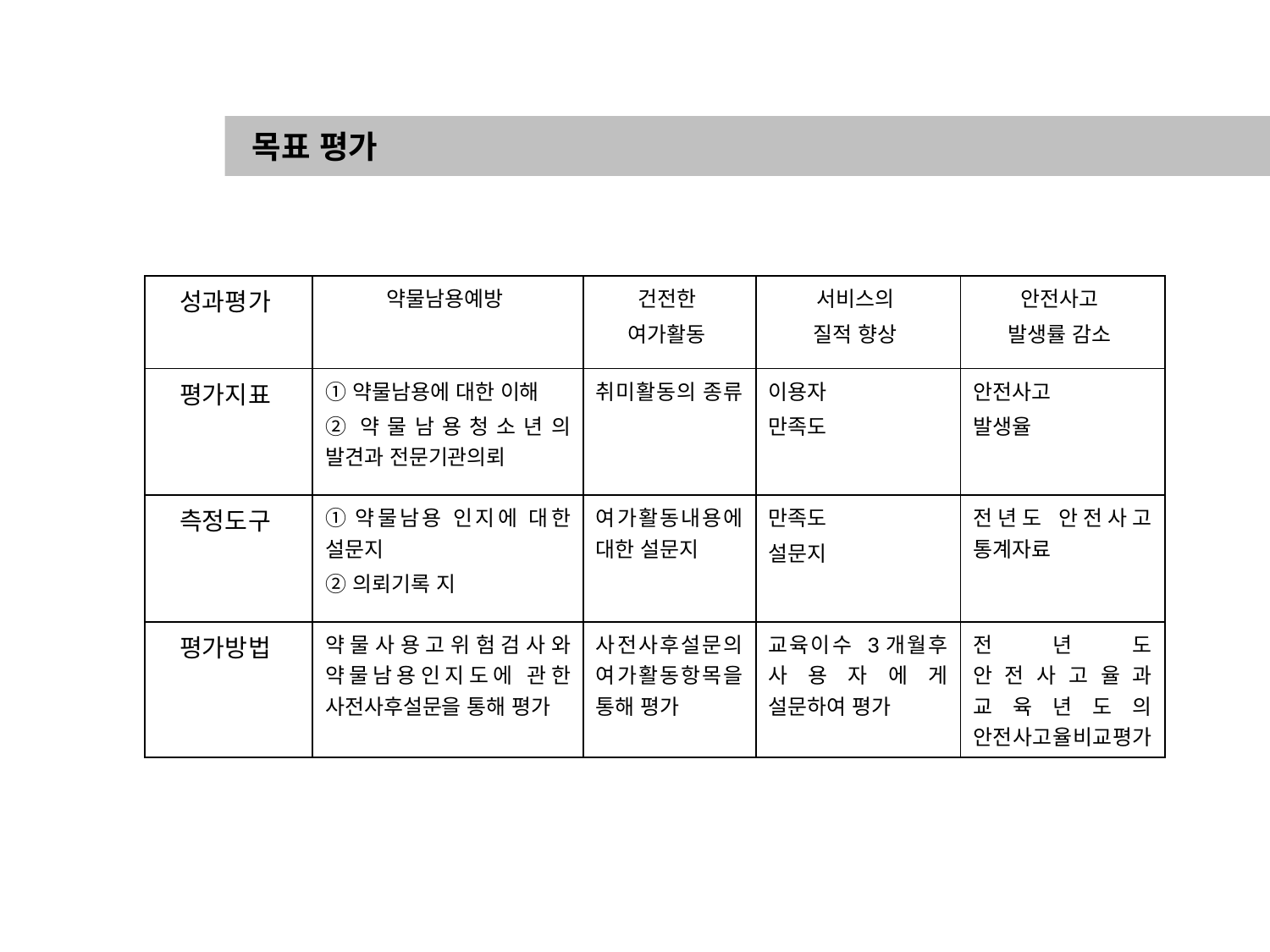

목표 평가
| 성과평가 | 약물남용예방 | 건전한 여가활동 | 서비스의 질적 향상 | 안전사고 발생률 감소 |
| --- | --- | --- | --- | --- |
| 평가지표 | ①약물남용에 대한 이해 ②약물남용청소년의 발견과 전문기관의뢰 | 취미활동의 종류 | 이용자 만족도 | 안전사고 발생율 |
| 측정도구 | ①약물남용 인지에 대한 설문지 ②의뢰기록 지 | 여가활동내용에 대한 설문지 | 만족도 설문지 | 전년도 안전사고 통계자료 |
| 평가방법 | 약물사용고위험검사와 약물남용인지도에 관한 사전사후설문을 통해 평가 | 사전사후설문의 여가활동항목을 통해 평가 | 교육이수 3개월후 사용자에게 설문하여 평가 | 전년도 안전사고율과 교육년도의 안전사고율비교평가 |